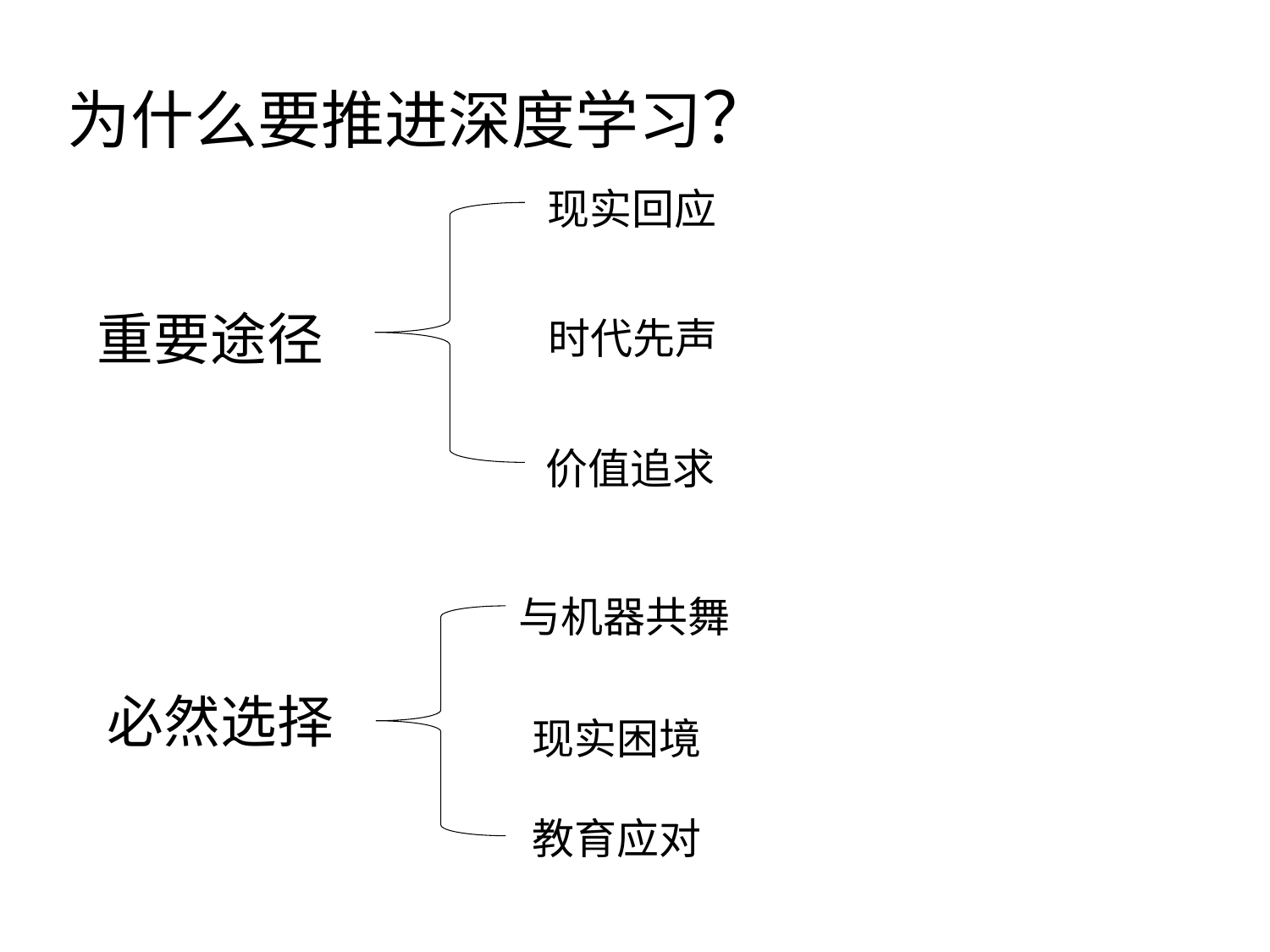

为什么要推进深度学习？
现实回应

重要途径
时代先声
价值追求
与机器共舞

必然选择
现实困境
教育应对